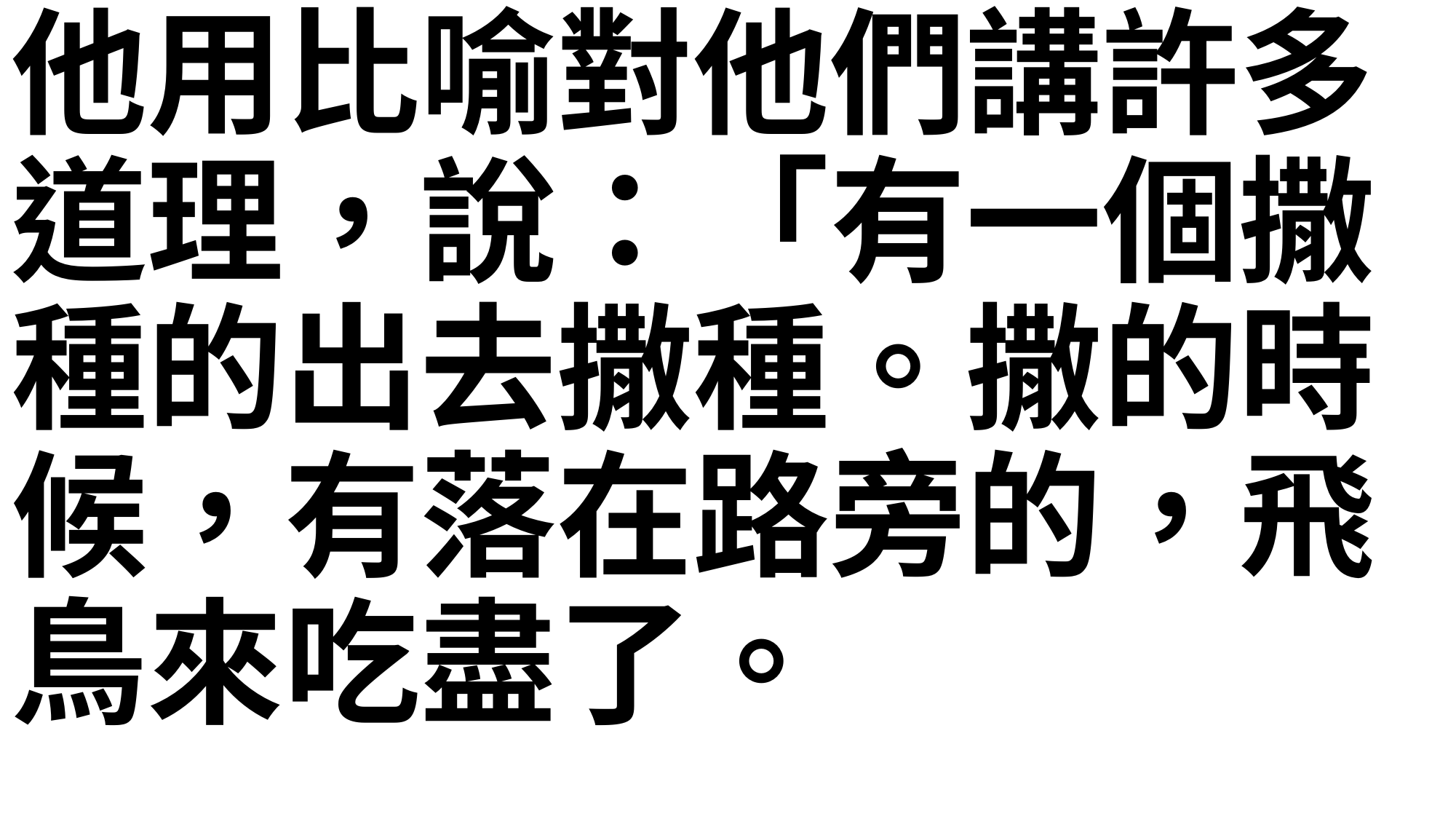

他用比喻對他們講許多道理，說：「有一個撒種的出去撒種。撒的時候，有落在路旁的，飛鳥來吃盡了。

有落在土淺石頭地上的，土既不深，發苗最快，日頭出來一曬，因為沒有根，就枯乾了。有落在荊棘裡的，荊棘長起來，把它擠住了。又有落在好土裡的，就結實，有一百倍的，有六十倍的，有三十倍的。有耳可聽的，就應當聽！」
 所以，你們當聽這撒種的比喻：  凡聽見天國道理不明白的，那惡者就來，把所撒在他心裡的奪了去，這就是撒在路旁的了。撒在石頭地上的，就是人聽了道，當下歡喜領受，  只因心裡沒有根，不過是暫時的，及至為道遭了患難，或是受了逼迫，立刻就跌倒了。  撒在荊棘裡的，就是人聽了道，後來有世上的思慮、錢財的迷惑把道擠住了，不能結實。  撒在好地上的，就是人聽道明白了，後來結實，有一百倍的，有六十倍的，有三十倍的。」